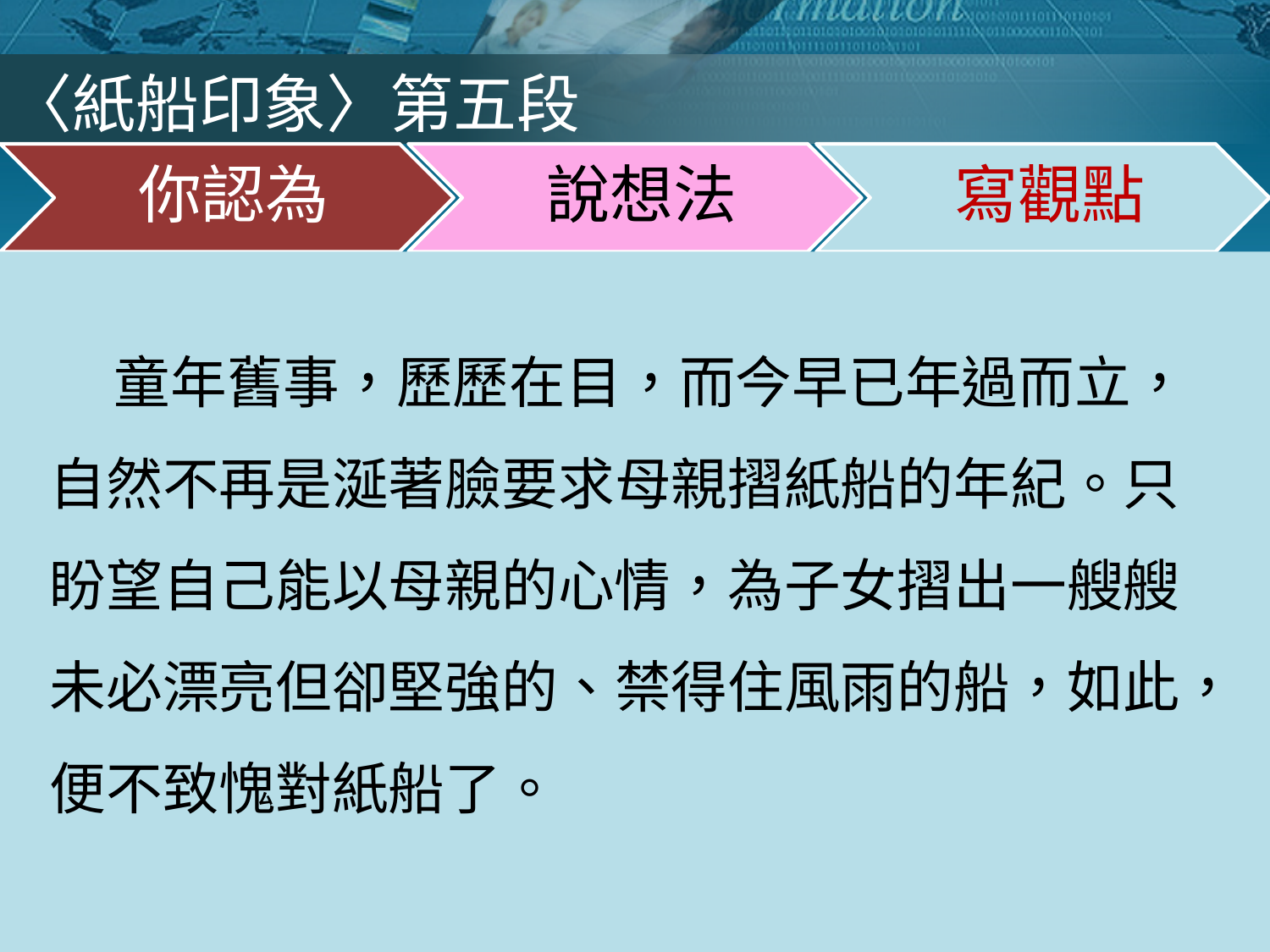

〈紙船印象〉第五段
你認為
說想法
寫觀點

    童年舊事，歷歷在目，而今早已年過而立，自然不再是涎著臉要求母親摺紙船的年紀。只盼望自己能以母親的心情，為子女摺出一艘艘未必漂亮但卻堅強的、禁得住風雨的船，如此，便不致愧對紙船了。